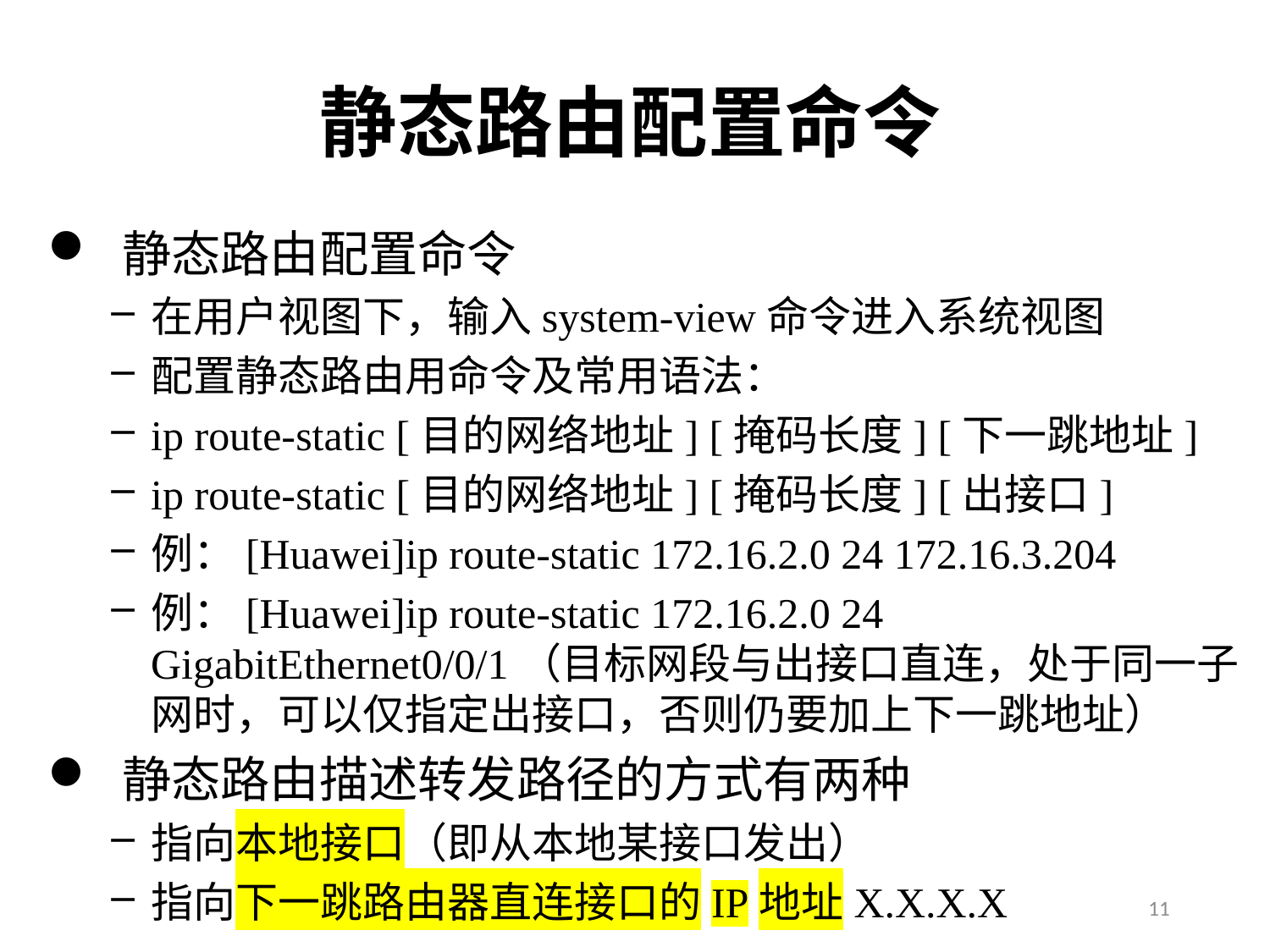

静态路由配置命令
静态路由配置命令
在用户视图下，输入system-view命令进入系统视图
配置静态路由用命令及常用语法：
ip route-static [目的网络地址] [掩码长度] [下一跳地址]
ip route-static [目的网络地址] [掩码长度] [出接口]
例：[Huawei]ip route-static 172.16.2.0 24 172.16.3.204
例：[Huawei]ip route-static 172.16.2.0 24 GigabitEthernet0/0/1（目标网段与出接口直连，处于同一子网时，可以仅指定出接口，否则仍要加上下一跳地址）
静态路由描述转发路径的方式有两种
指向本地接口（即从本地某接口发出）
指向下一跳路由器直连接口的IP地址X.X.X.X

11